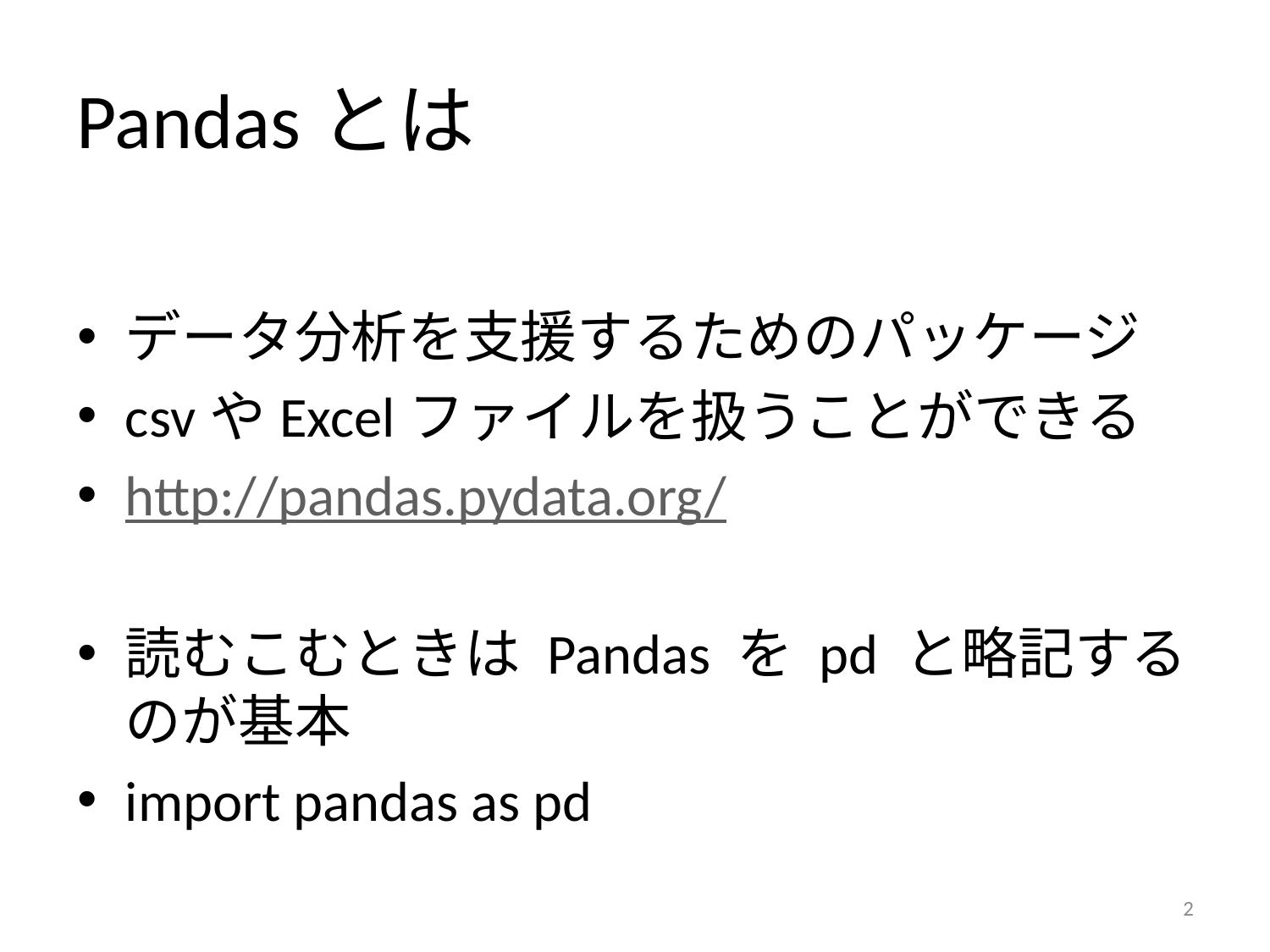

# Pandasとは

データ分析を支援するためのパッケージ
csvやExcelファイルを扱うことができる
http://pandas.pydata.org/

読むこむときは Pandas を pd と略記するのが基本
import pandas as pd

2